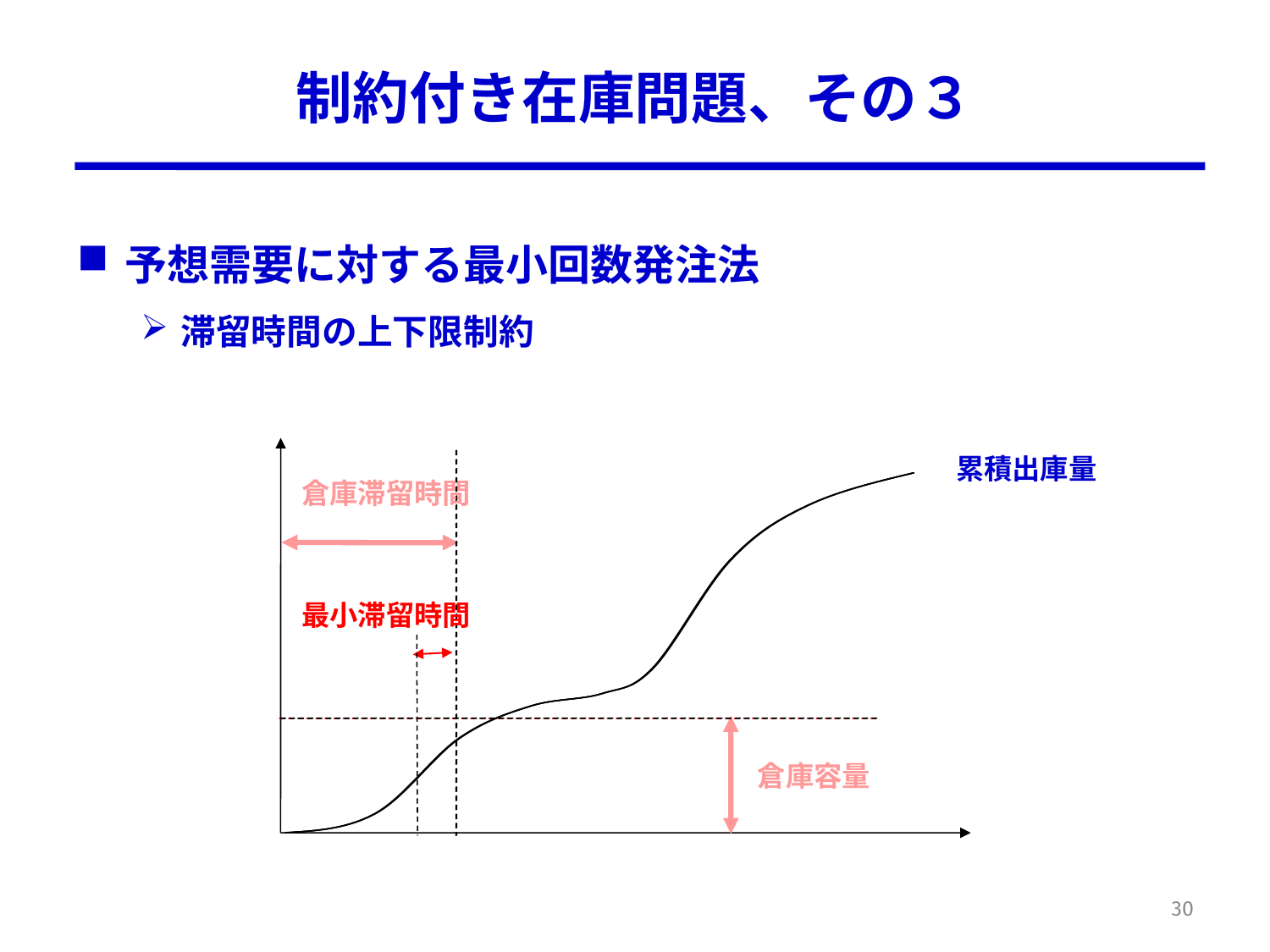

# 制約付き在庫問題、その３
予想需要に対する最小回数発注法
滞留時間の上下限制約

累積出庫量

倉庫滞留時間

最小滞留時間

倉庫容量

30